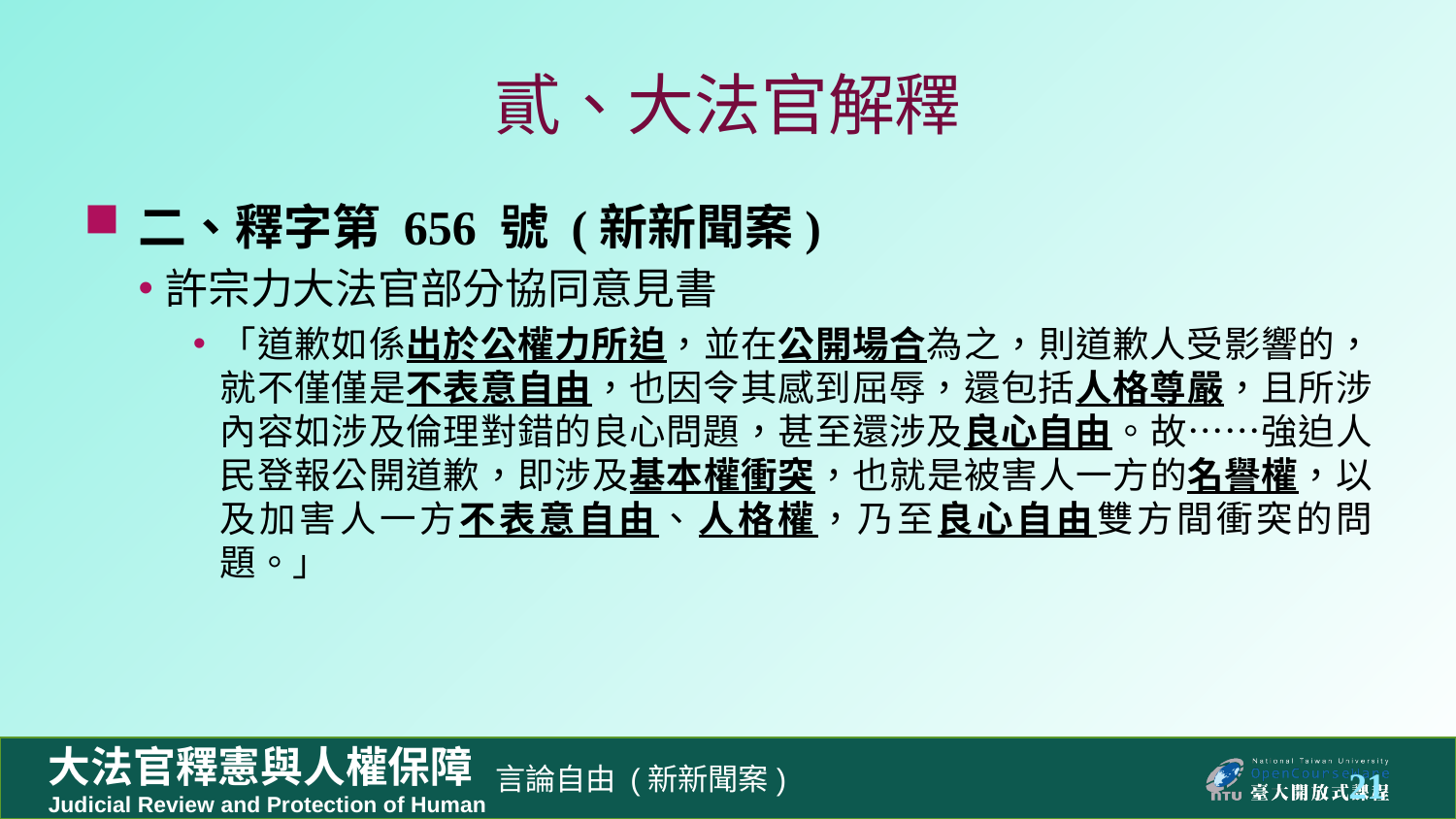

# 貳、大法官解釋
二、釋字第 656 號 (新新聞案)
許宗力大法官部分協同意見書
「道歉如係出於公權力所迫，並在公開場合為之，則道歉人受影響的，就不僅僅是不表意自由，也因令其感到屈辱，還包括人格尊嚴，且所涉內容如涉及倫理對錯的良心問題，甚至還涉及良心自由。故……強迫人民登報公開道歉，即涉及基本權衝突，也就是被害人一方的名譽權，以及加害人一方不表意自由、人格權，乃至良心自由雙方間衝突的問題。」